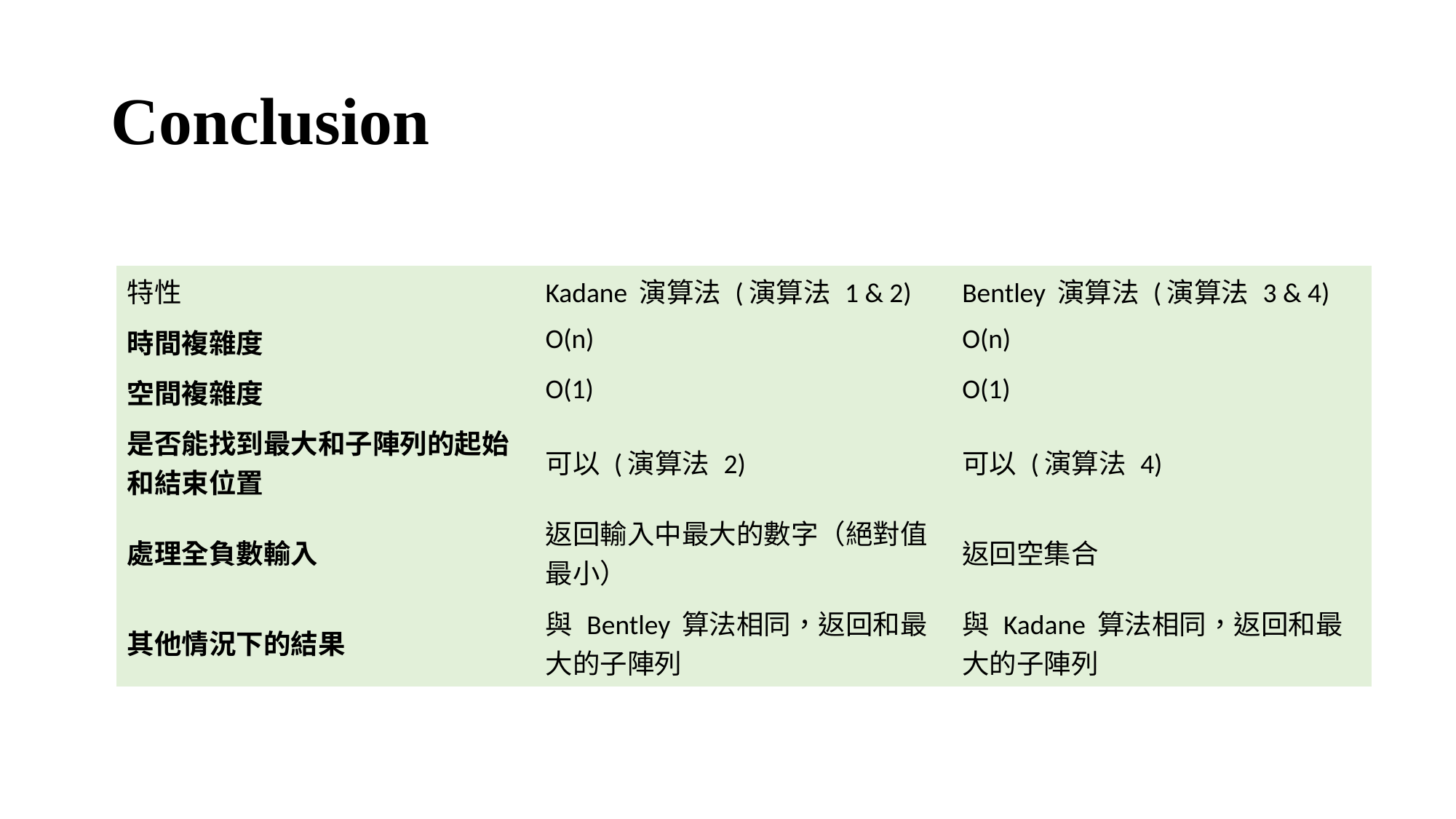

# Conclusion
| 特性 | Kadane 演算法 (演算法 1 & 2) | Bentley 演算法 (演算法 3 & 4) |
| --- | --- | --- |
| 時間複雜度 | O(n) | O(n) |
| 空間複雜度 | O(1) | O(1) |
| 是否能找到最大和子陣列的起始和結束位置 | 可以 (演算法 2) | 可以 (演算法 4) |
| 處理全負數輸入 | 返回輸入中最大的數字（絕對值最小） | 返回空集合 |
| 其他情況下的結果 | 與 Bentley 算法相同，返回和最大的子陣列 | 與 Kadane 算法相同，返回和最大的子陣列 |